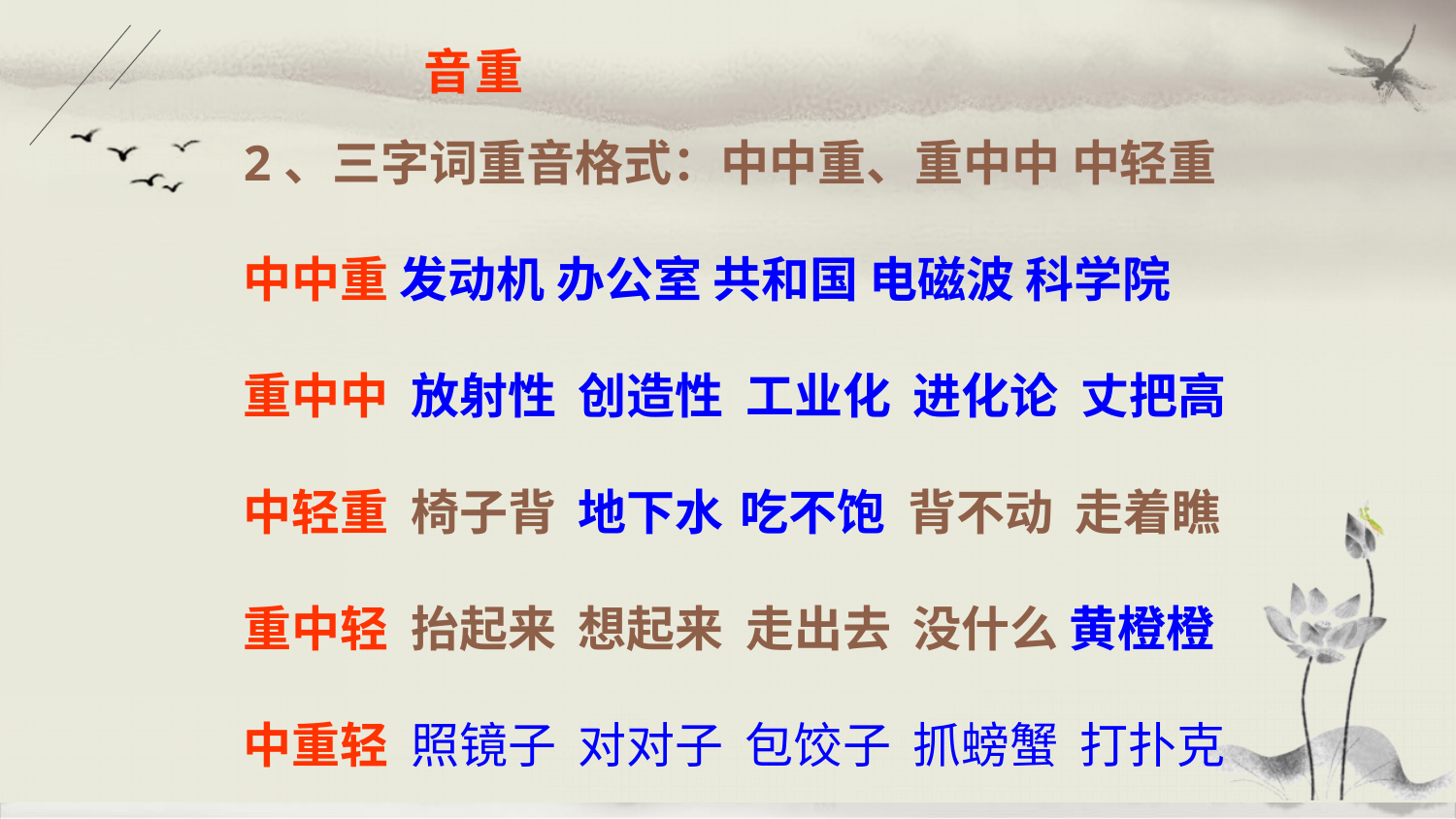

# 重   音
2、三字词重音格式：中中重、重中中 中轻重

中中重 发动机 办公室 共和国 电磁波 科学院

重中中  放射性  创造性  工业化  进化论  丈把高

中轻重  椅子背  地下水  吃不饱  背不动  走着瞧

重中轻  抬起来  想起来  走出去  没什么 黄橙橙

中重轻  照镜子  对对子  包饺子  抓螃蟹  打扑克